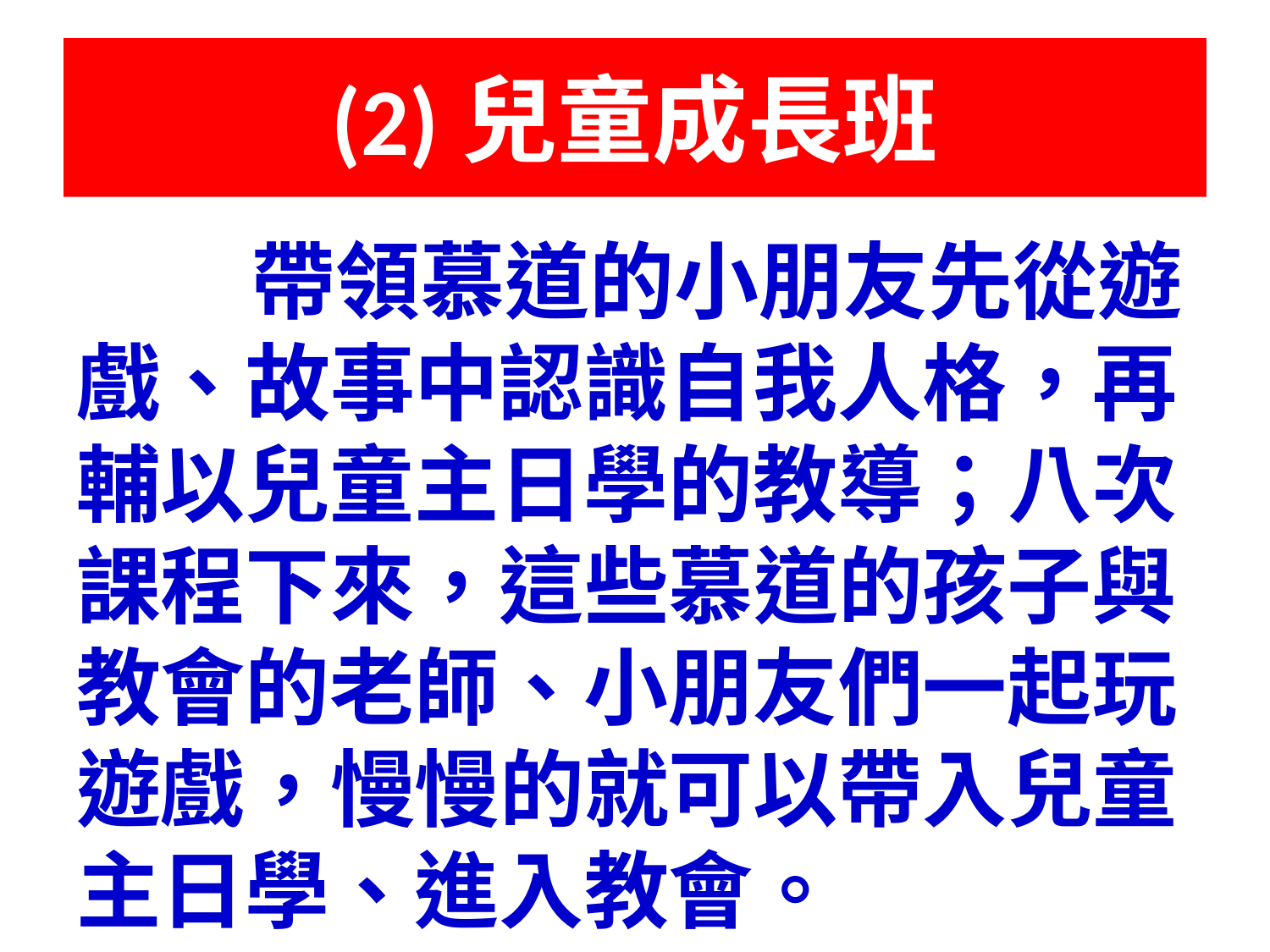

# (2)兒童成長班
        帶領慕道的小朋友先從遊戲、故事中認識自我人格，再輔以兒童主日學的教導；八次課程下來，這些慕道的孩子與教會的老師、小朋友們一起玩遊戲，慢慢的就可以帶入兒童主日學、進入教會。